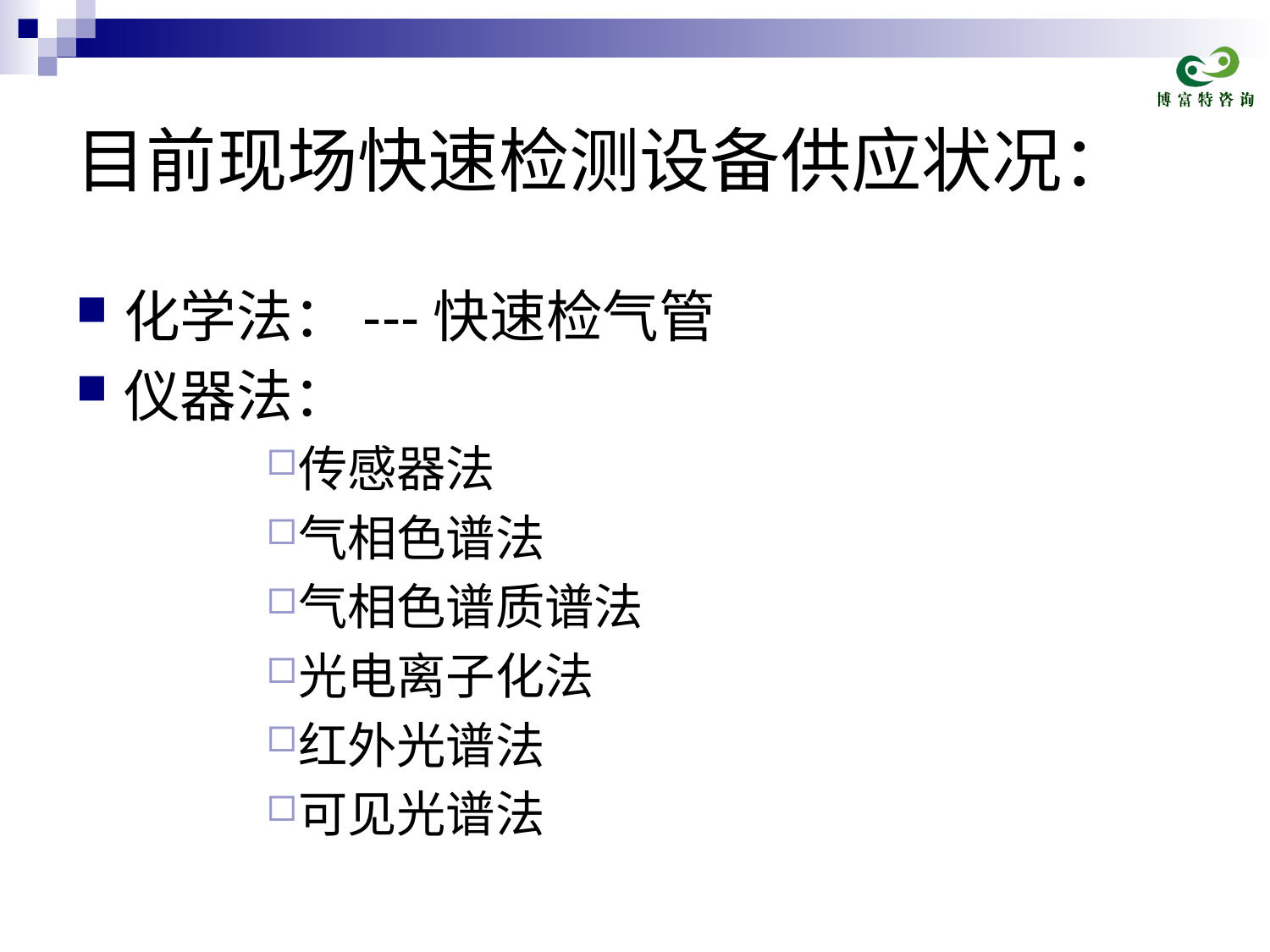

# 目前现场快速检测设备供应状况：
化学法：---快速检气管
仪器法：
传感器法
气相色谱法
气相色谱质谱法
光电离子化法
红外光谱法
可见光谱法